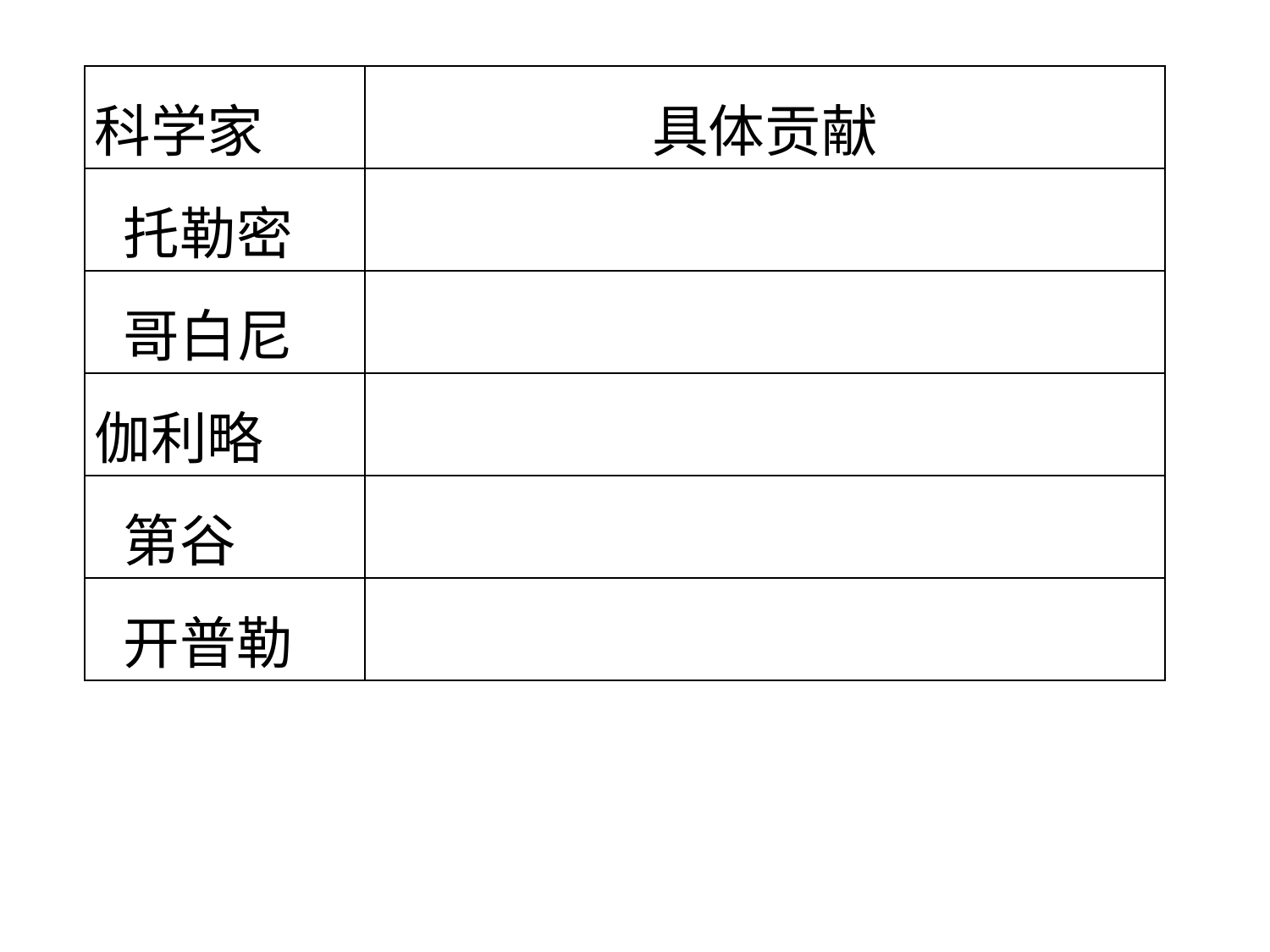

| 科学家 | 具体贡献 |
| --- | --- |
| 托勒密 |  |
| 哥白尼 |  |
| 伽利略 |  |
| 第谷 |  |
| 开普勒 |  |